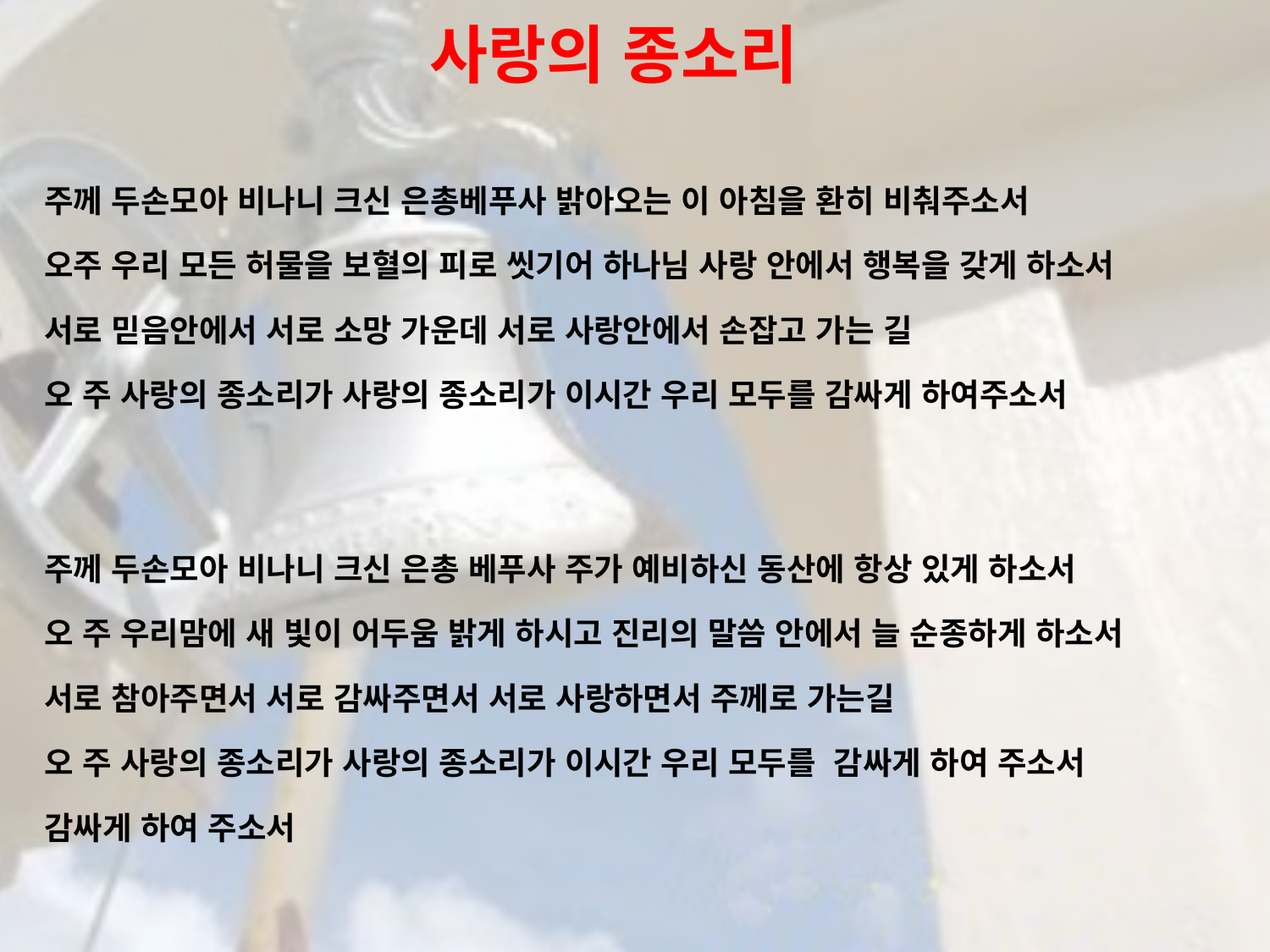

# 사랑의 종소리
주께 두손모아 비나니 크신 은총베푸사 밝아오는 이 아침을 환히 비춰주소서
오주 우리 모든 허물을 보혈의 피로 씻기어 하나님 사랑 안에서 행복을 갖게 하소서
서로 믿음안에서 서로 소망 가운데 서로 사랑안에서 손잡고 가는 길
오 주 사랑의 종소리가 사랑의 종소리가 이시간 우리 모두를 감싸게 하여주소서
주께 두손모아 비나니 크신 은총 베푸사 주가 예비하신 동산에 항상 있게 하소서
오 주 우리맘에 새 빛이 어두움 밝게 하시고 진리의 말씀 안에서 늘 순종하게 하소서
서로 참아주면서 서로 감싸주면서 서로 사랑하면서 주께로 가는길
오 주 사랑의 종소리가 사랑의 종소리가 이시간 우리 모두를  감싸게 하여 주소서
감싸게 하여 주소서